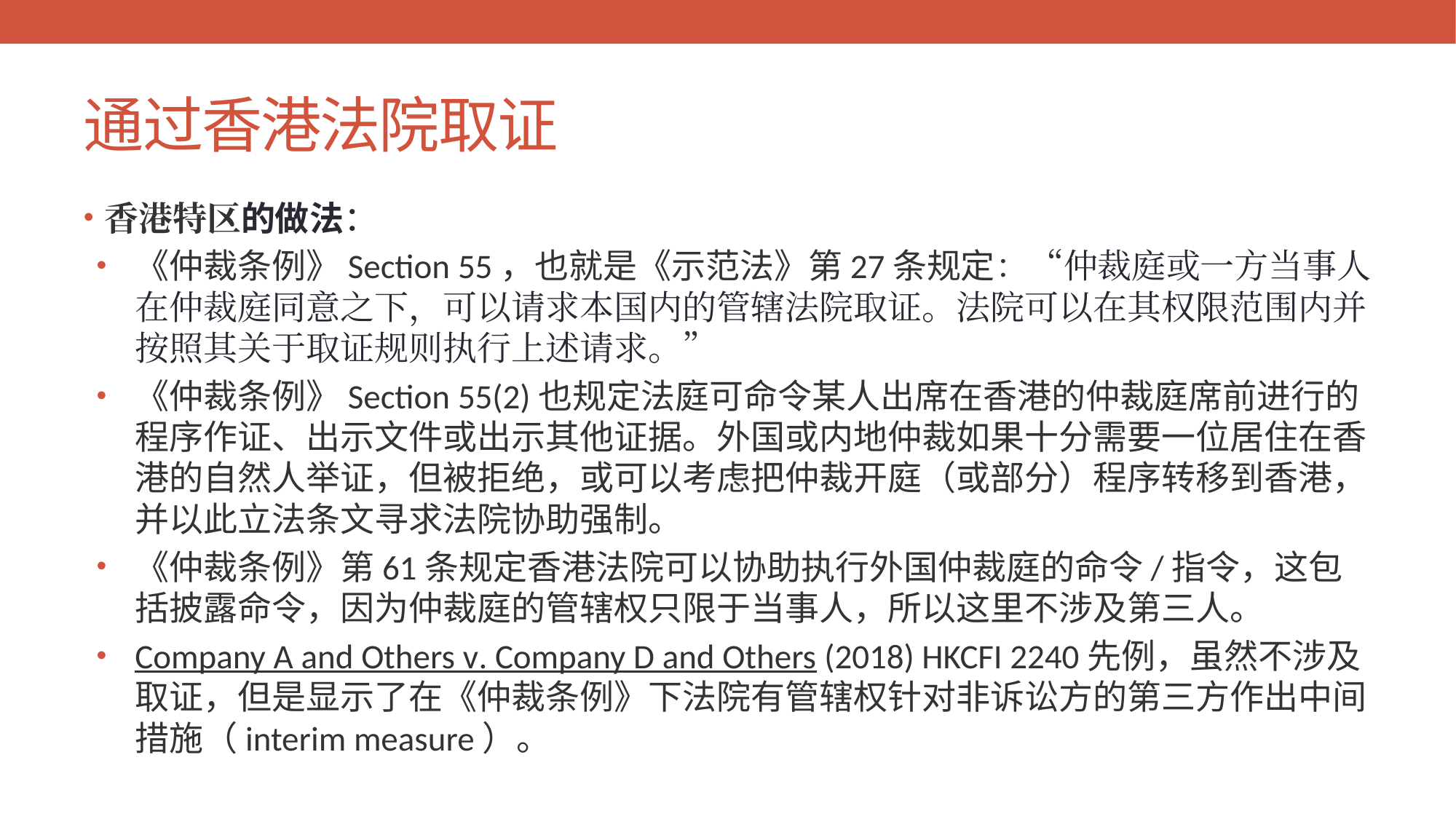

# 通过香港法院取证
香港特区的做法：
《仲裁条例》Section 55，也就是《示范法》第27条规定：“仲裁庭或一方当事人在仲裁庭同意之下，可以请求本国内的管辖法院取证。法院可以在其权限范围内并按照其关于取证规则执行上述请求。”
《仲裁条例》Section 55(2)也规定法庭可命令某人出席在香港的仲裁庭席前进行的程序作证、出示文件或出示其他证据。外国或内地仲裁如果十分需要一位居住在香港的自然人举证，但被拒绝，或可以考虑把仲裁开庭（或部分）程序转移到香港，并以此立法条文寻求法院协助强制。
《仲裁条例》第61条规定香港法院可以协助执行外国仲裁庭的命令/指令，这包括披露命令，因为仲裁庭的管辖权只限于当事人，所以这里不涉及第三人。
Company A and Others v. Company D and Others (2018) HKCFI 2240先例，虽然不涉及取证，但是显示了在《仲裁条例》下法院有管辖权针对非诉讼方的第三方作出中间措施（interim measure）。